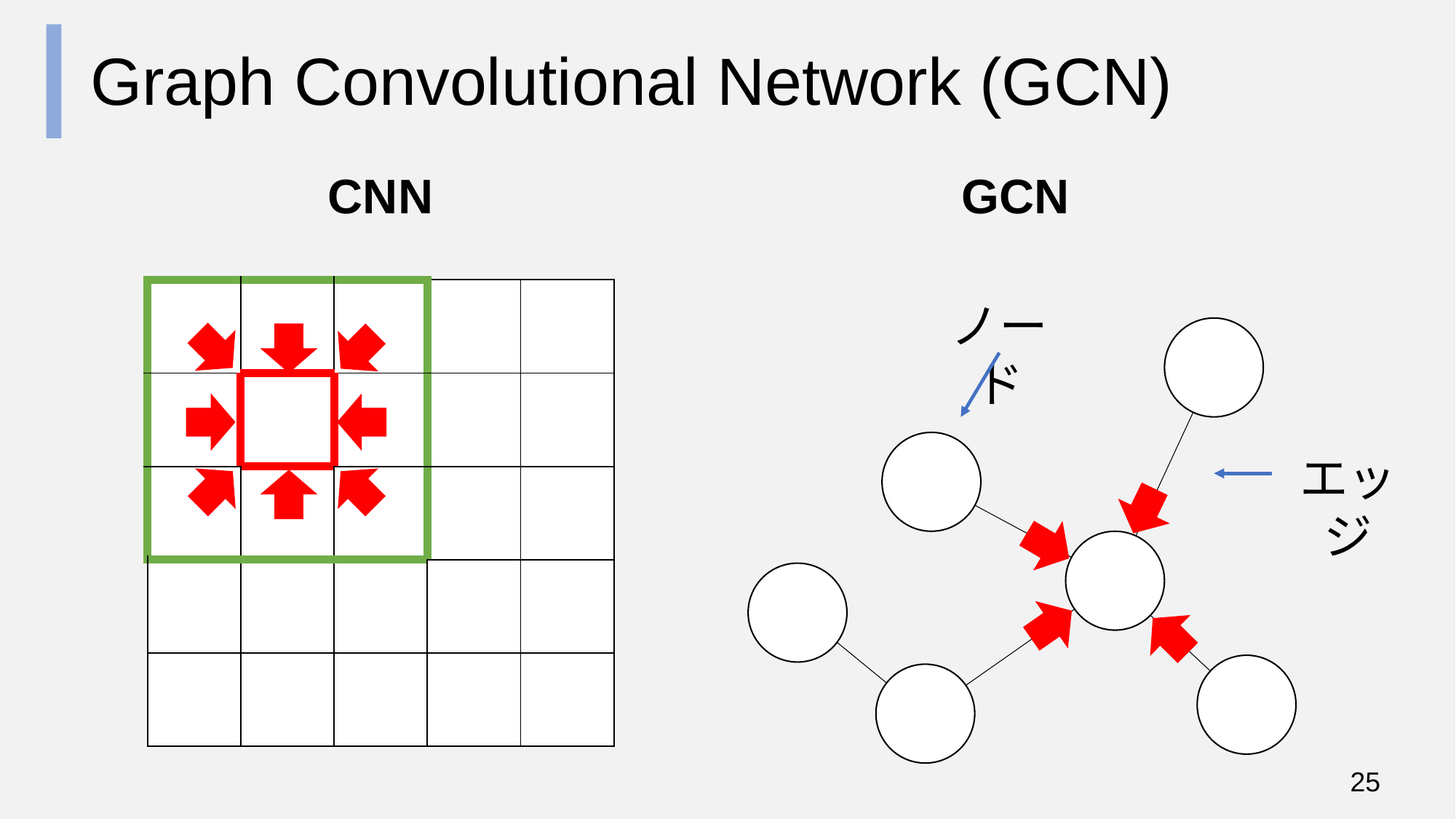

# Graph Convolutional Network (GCN)
CNN
GCN
|  |  |  |  |  |
| --- | --- | --- | --- | --- |
|  |  |  |  |  |
|  |  |  |  |  |
|  |  |  |  |  |
|  |  |  |  |  |
ノード

エッジ

25